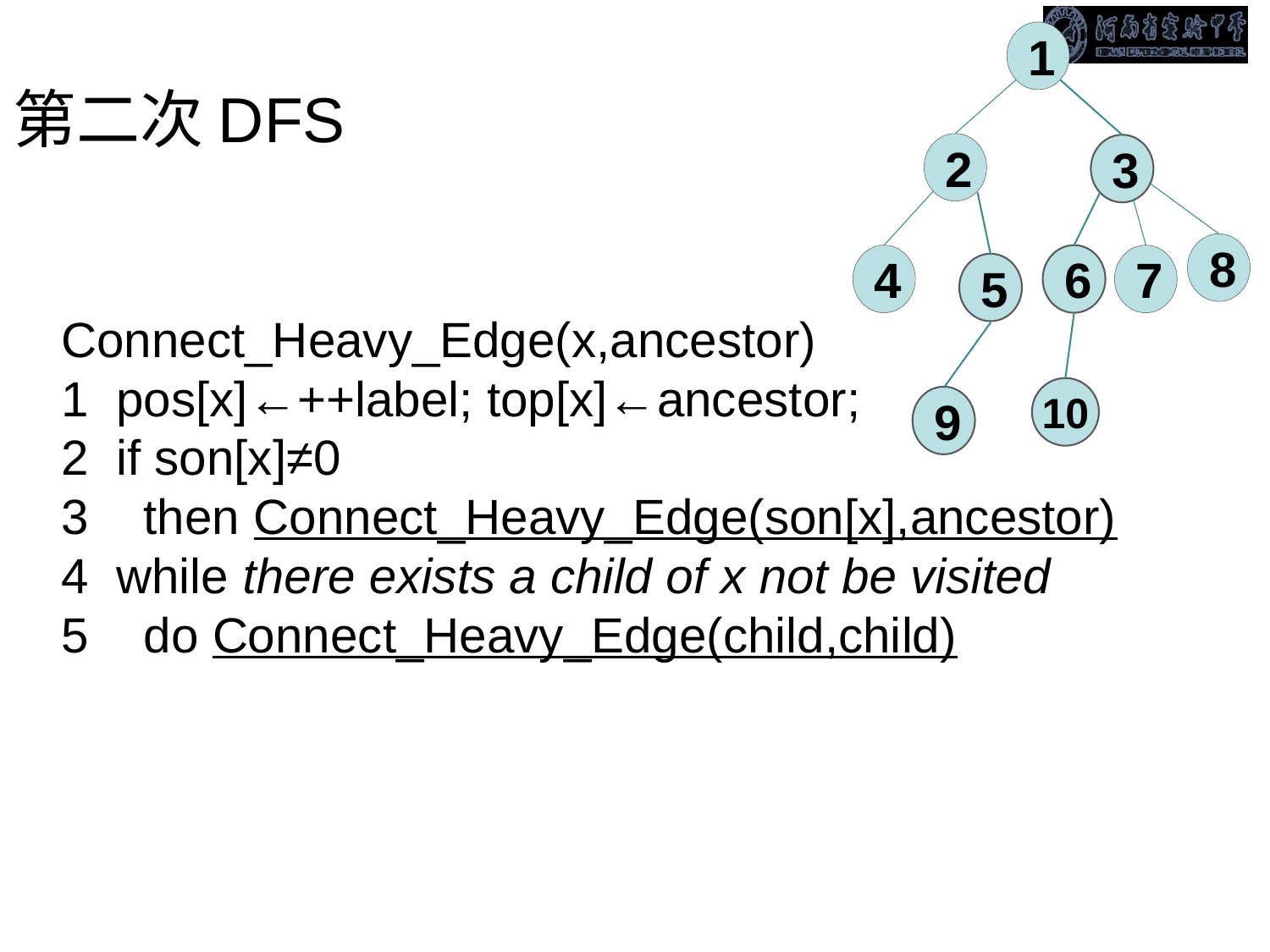

1
2
3
8
4
6
7
5
10
9
第二次DFS
Connect_Heavy_Edge(x,ancestor)
1  pos[x]←++label; top[x]←ancestor;
2  if son[x]≠0
3    then Connect_Heavy_Edge(son[x],ancestor)
4  while there exists a child of x not be visited
5    do Connect_Heavy_Edge(child,child)